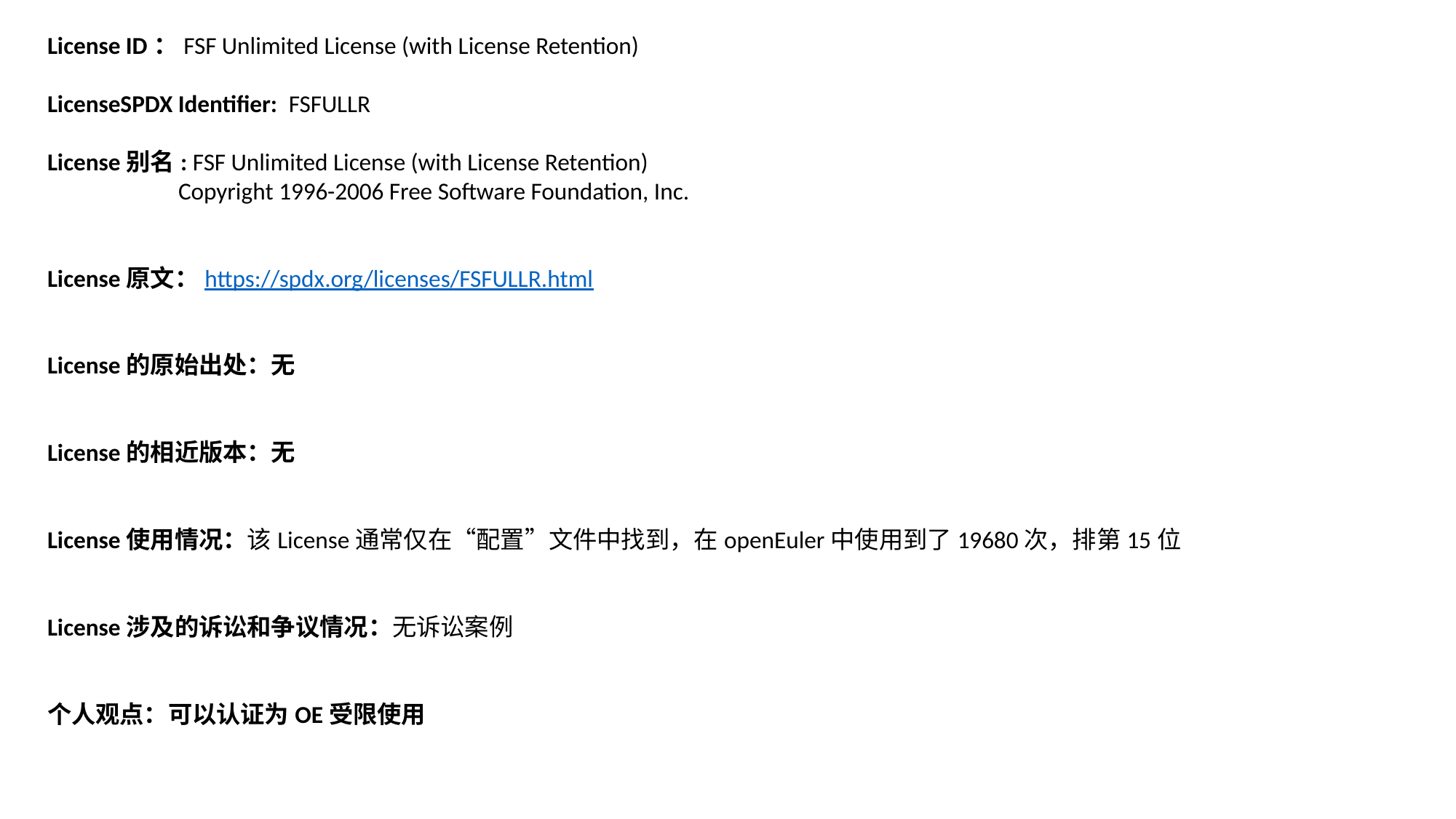

License ID：FSF Unlimited License (with License Retention)

LicenseSPDX Identifier:  FSFULLR

License别名: FSF Unlimited License (with License Retention)
	    Copyright 1996-2006 Free Software Foundation, Inc.

License原文：https://spdx.org/licenses/FSFULLR.html

License的原始出处：无

License的相近版本：无

License使用情况：该License通常仅在“配置”文件中找到，在openEuler中使用到了19680次，排第15位

License涉及的诉讼和争议情况：无诉讼案例

个人观点：可以认证为OE受限使用